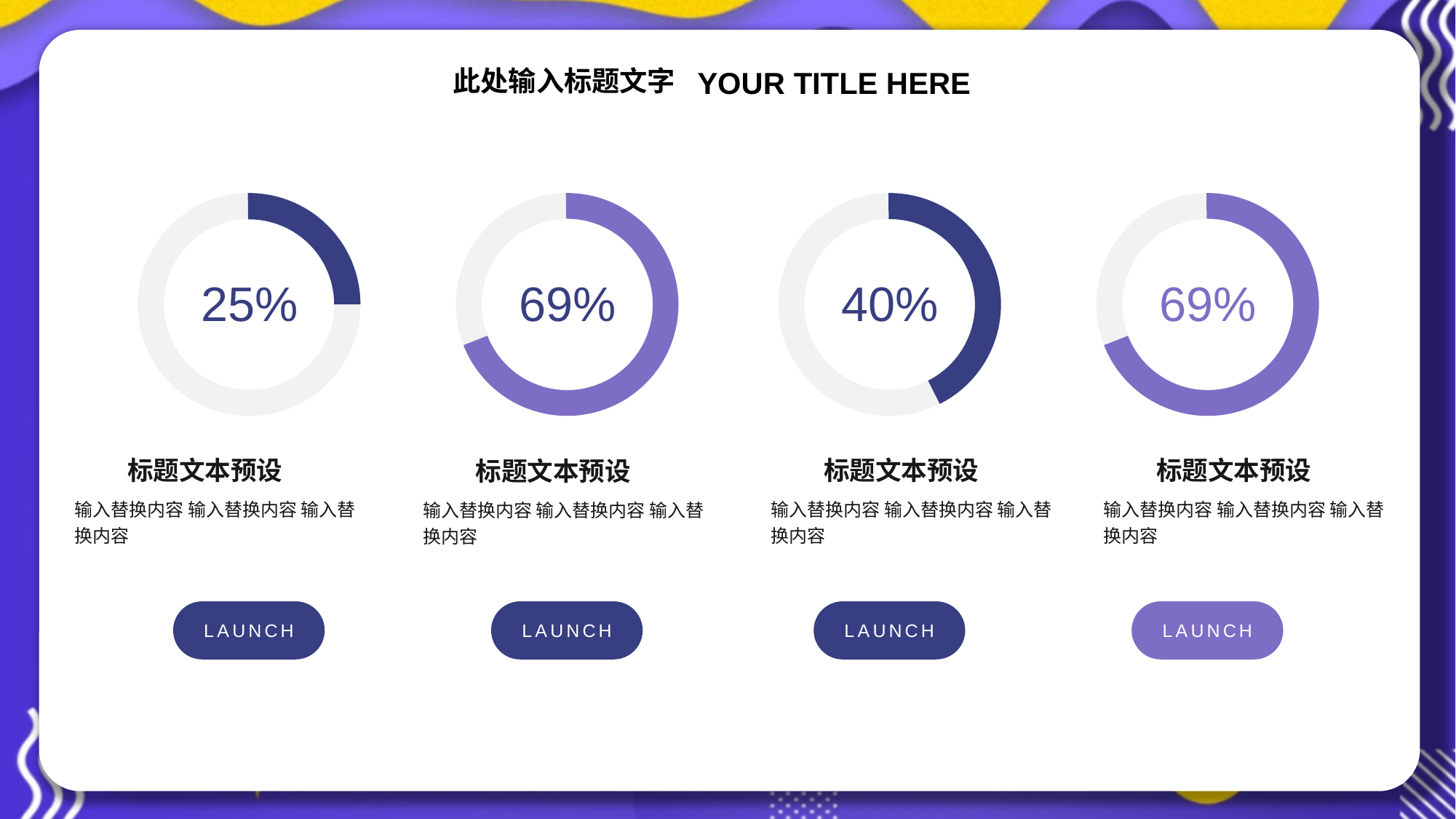

YOUR TITLE HERE
此处输入标题文字

25%
69%
40%
69%
标题文本预设
标题文本预设
标题文本预设
标题文本预设
输入替换内容 输入替换内容 输入替换内容
输入替换内容 输入替换内容 输入替换内容
输入替换内容 输入替换内容 输入替换内容
输入替换内容 输入替换内容 输入替换内容
LAUNCH
LAUNCH
LAUNCH
LAUNCH